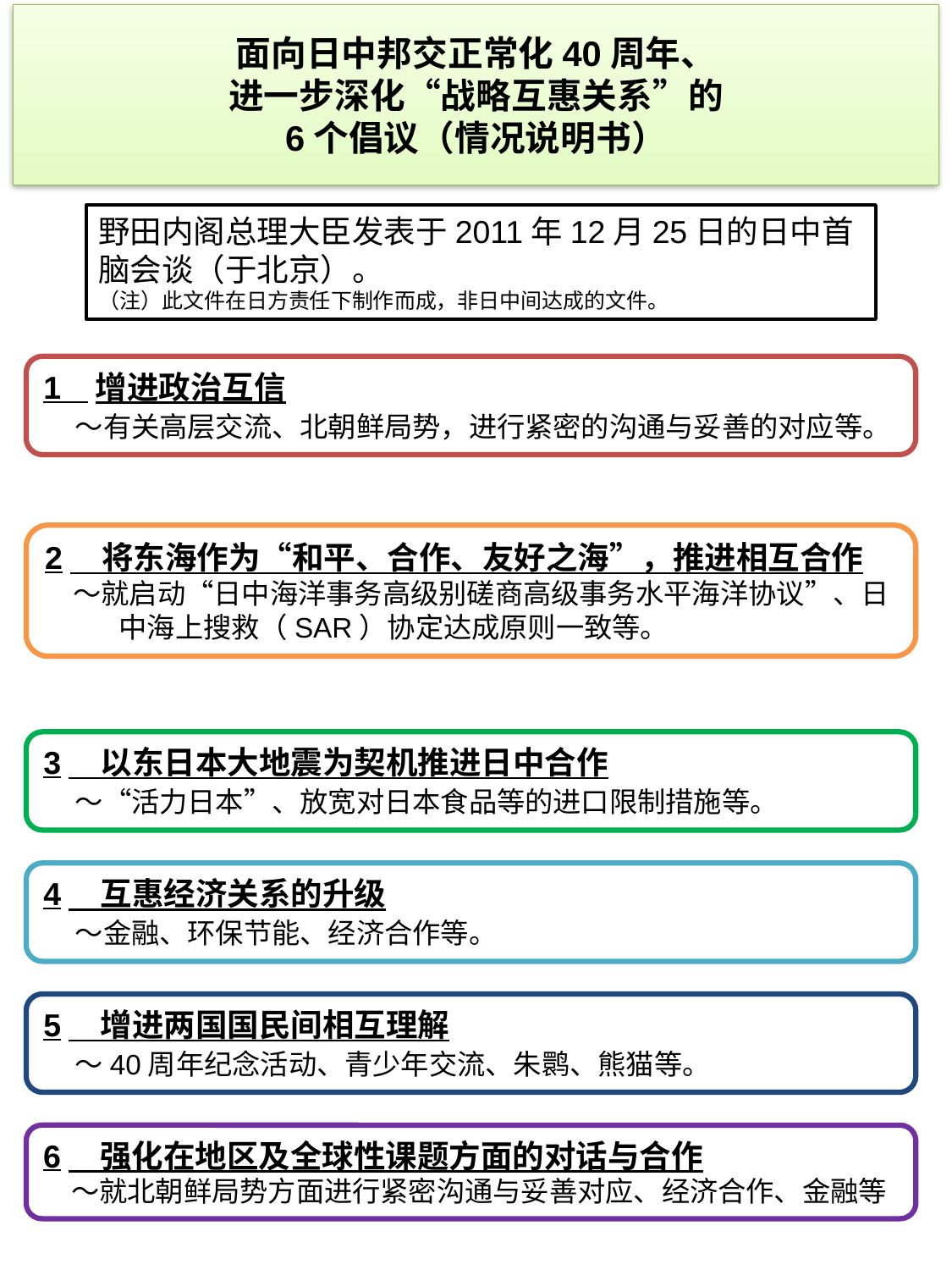

# 面向日中邦交正常化40周年、 进一步深化“战略互惠关系”的 6个倡议（情况说明书）
野田内阁总理大臣发表于2011年12月25日的日中首脑会谈（于北京）。
（注）此文件在日方责任下制作而成，非日中间达成的文件。
1   增进政治互信
　～有关高层交流、北朝鲜局势，进行紧密的沟通与妥善的对应等。
2　将东海作为“和平、合作、友好之海”，推进相互合作
　～就启动“日中海洋事务高级别磋商高级事务水平海洋协议”、日中海上搜救（SAR）协定达成原则一致等。
3　以东日本大地震为契机推进日中合作
　～“活力日本”、放宽对日本食品等的进口限制措施等。
4　互惠经济关系的升级
　～金融、环保节能、经济合作等。
5　增进两国国民间相互理解
　～40周年纪念活动、青少年交流、朱鹮、熊猫等。
6　强化在地区及全球性课题方面的对话与合作
　～就北朝鲜局势方面进行紧密沟通与妥善对应、经济合作、金融等